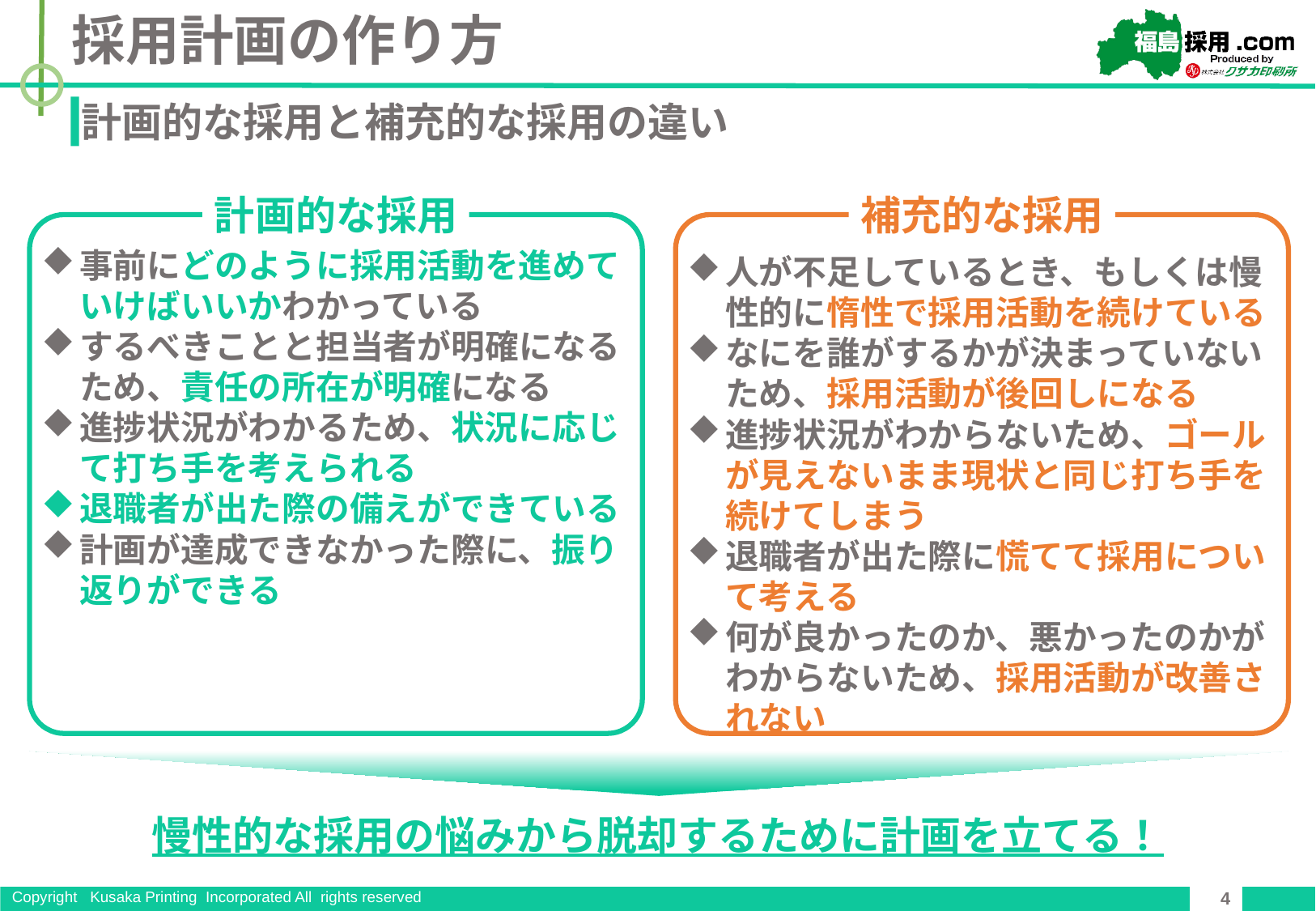

# 採用計画の作り方
計画的な採用と補充的な採用の違い
補充的な採用
計画的な採用

事前にどのように採用活動を進めていけばいいかわかっている
するべきことと担当者が明確になるため、責任の所在が明確になる
進捗状況がわかるため、状況に応じて打ち手を考えられる
退職者が出た際の備えができている
計画が達成できなかった際に、振り返りができる
人が不足しているとき、もしくは慢性的に惰性で採用活動を続けている
なにを誰がするかが決まっていないため、採用活動が後回しになる
進捗状況がわからないため、ゴールが見えないまま現状と同じ打ち手を続けてしまう
退職者が出た際に慌てて採用について考える
何が良かったのか、悪かったのかがわからないため、採用活動が改善されない

慢性的な採用の悩みから脱却するために計画を立てる！
4